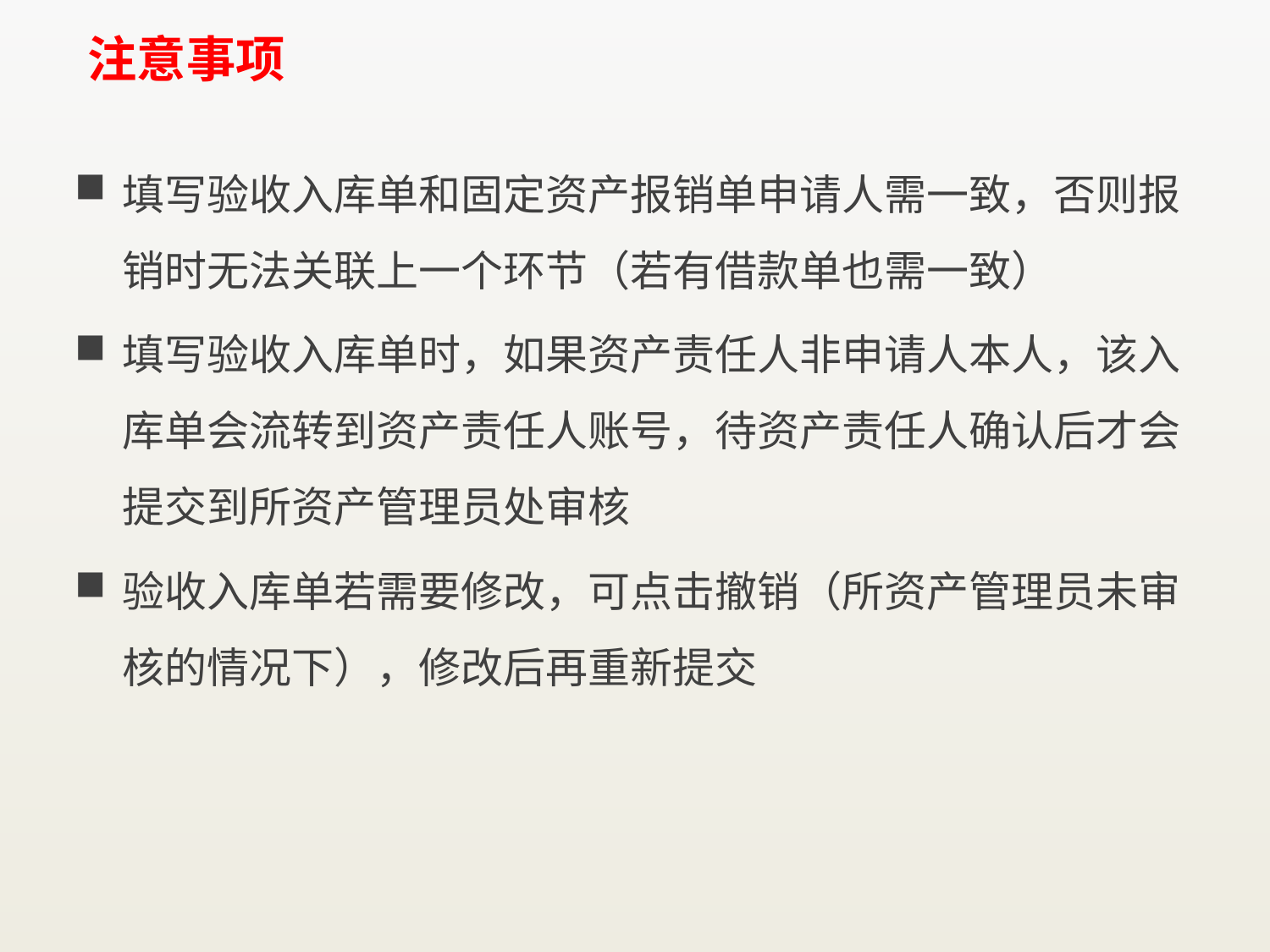

# 注意事项
填写验收入库单和固定资产报销单申请人需一致，否则报销时无法关联上一个环节（若有借款单也需一致）
填写验收入库单时，如果资产责任人非申请人本人，该入库单会流转到资产责任人账号，待资产责任人确认后才会提交到所资产管理员处审核
验收入库单若需要修改，可点击撤销（所资产管理员未审核的情况下），修改后再重新提交